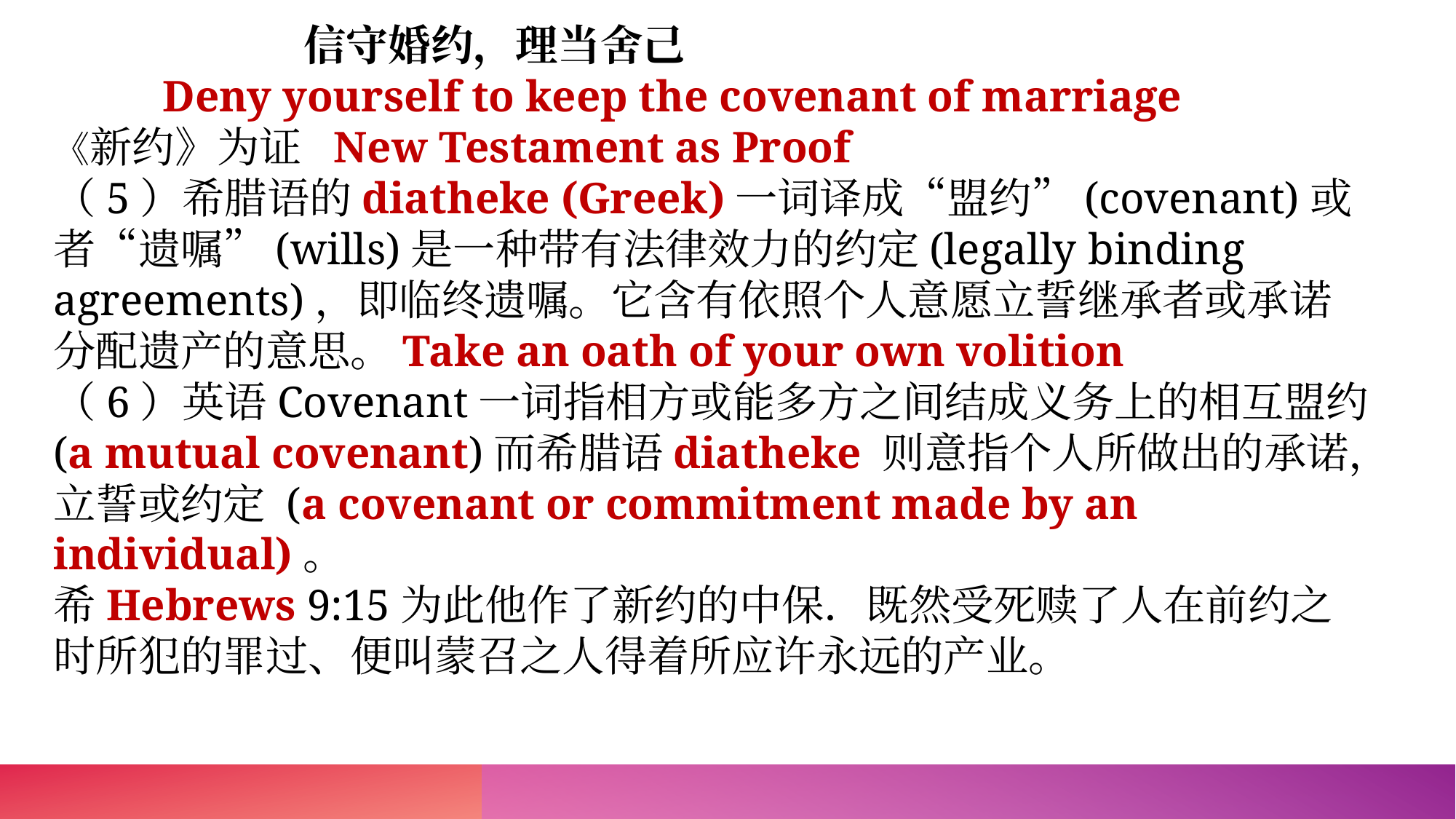

信守婚约，理当舍己
	Deny yourself to keep the covenant of marriage
《新约》为证  New Testament as Proof
（5）希腊语的diatheke (Greek)一词译成“盟约”(covenant)或者“遗嘱”(wills)是一种带有法律效力的约定(legally binding agreements)，即临终遗嘱。它含有依照个人意愿立誓继承者或承诺分配遗产的意思。Take an oath of your own volition
（6）英语Covenant一词指相方或能多方之间结成义务上的相互盟约(a mutual covenant)而希腊语diatheke 则意指个人所做出的承诺，立誓或约定 (a covenant or commitment made by an individual)。
希Hebrews 9:15为此他作了新约的中保．既然受死赎了人在前约之时所犯的罪过、便叫蒙召之人得着所应许永远的产业。